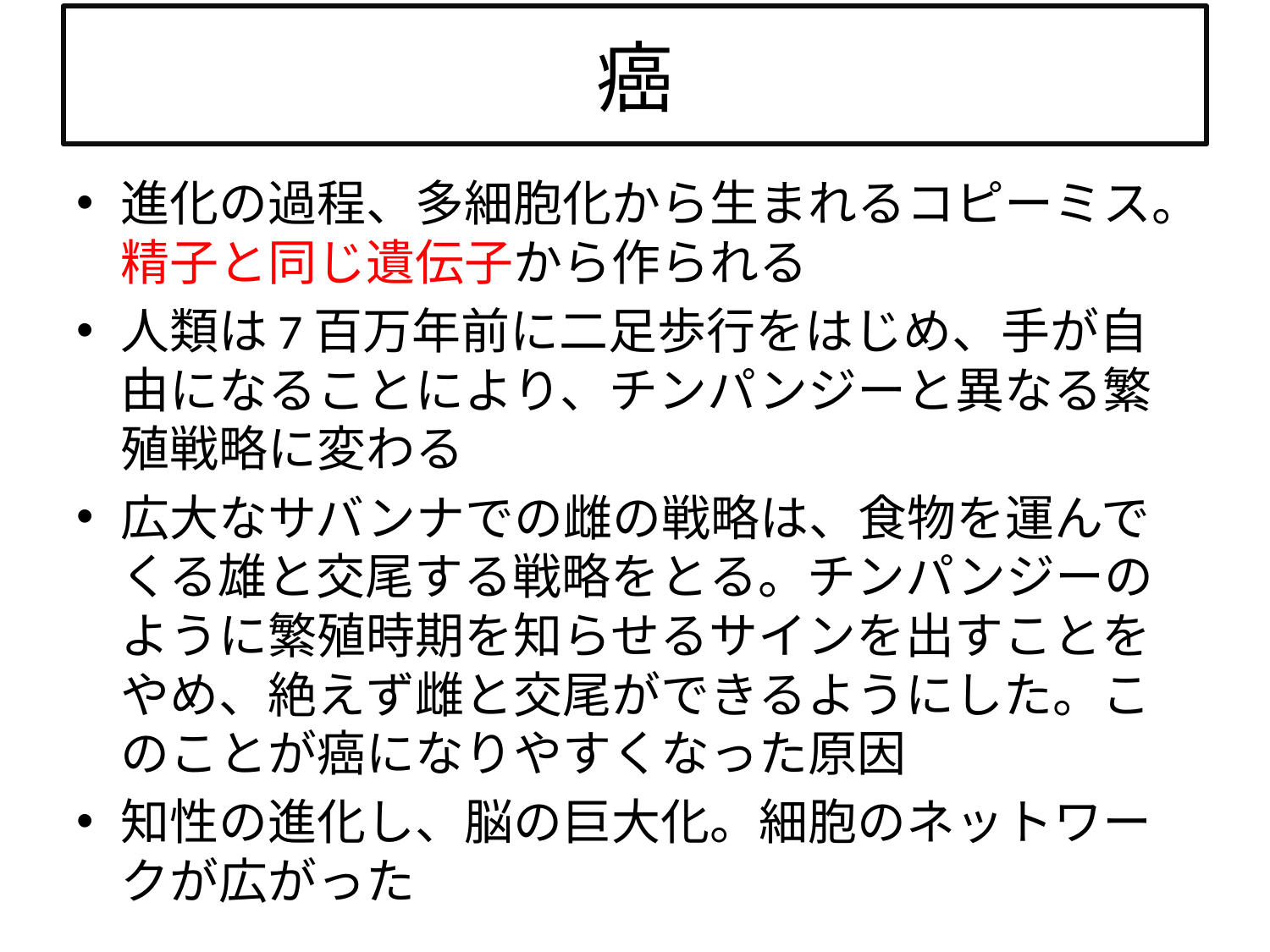

# 癌
進化の過程、多細胞化から生まれるコピーミス。精子と同じ遺伝子から作られる
人類は7百万年前に二足歩行をはじめ、手が自由になることにより、チンパンジーと異なる繁殖戦略に変わる
広大なサバンナでの雌の戦略は、食物を運んでくる雄と交尾する戦略をとる。チンパンジーのように繁殖時期を知らせるサインを出すことをやめ、絶えず雌と交尾ができるようにした。このことが癌になりやすくなった原因
知性の進化し、脳の巨大化。細胞のネットワークが広がった